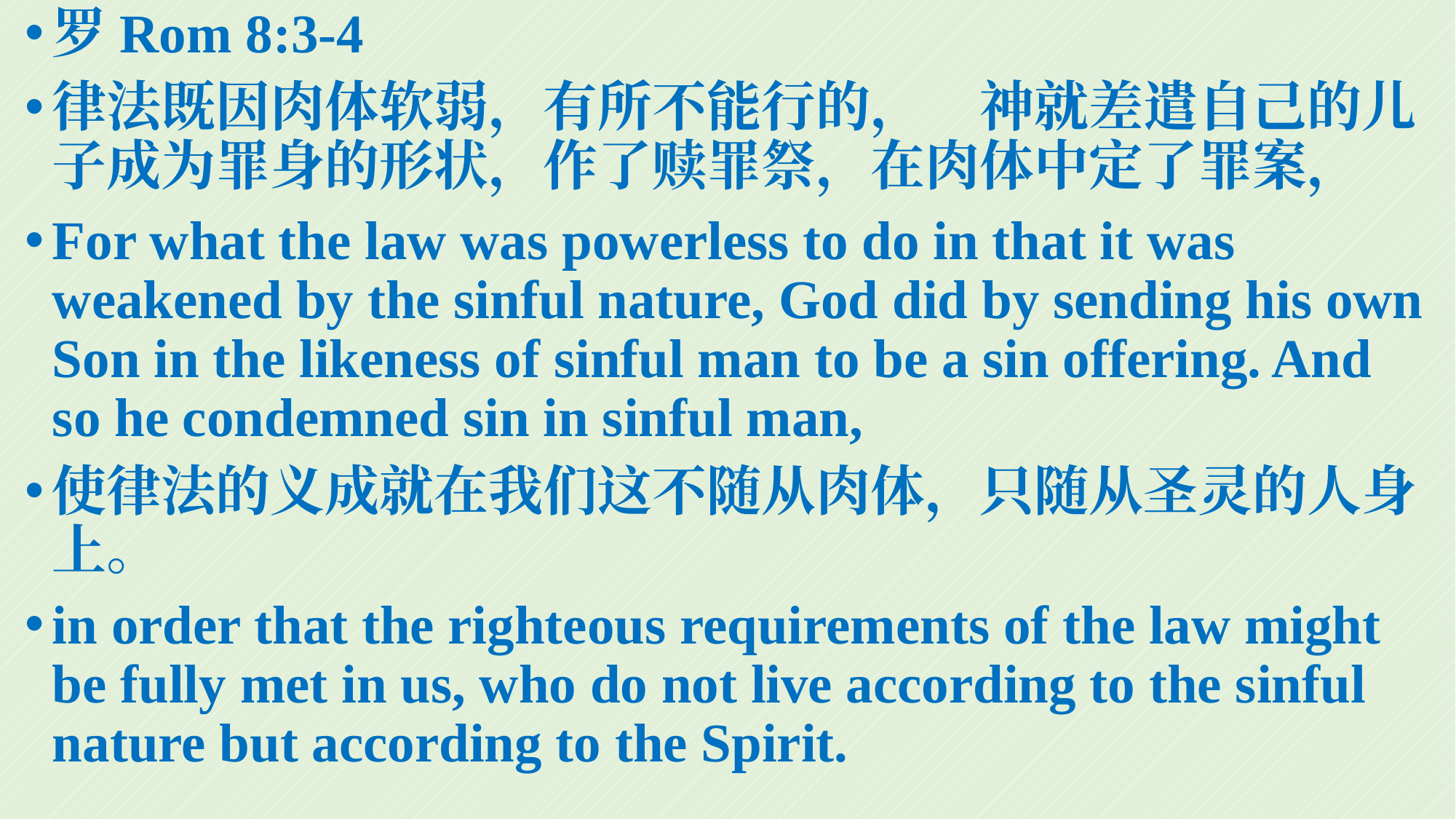

罗Rom 8:3-4
律法既因肉体软弱，有所不能行的，　神就差遣自己的儿子成为罪身的形状，作了赎罪祭，在肉体中定了罪案，
For what the law was powerless to do in that it was weakened by the sinful nature, God did by sending his own Son in the likeness of sinful man to be a sin offering. And so he condemned sin in sinful man,
使律法的义成就在我们这不随从肉体，只随从圣灵的人身上。
in order that the righteous requirements of the law might be fully met in us, who do not live according to the sinful nature but according to the Spirit.